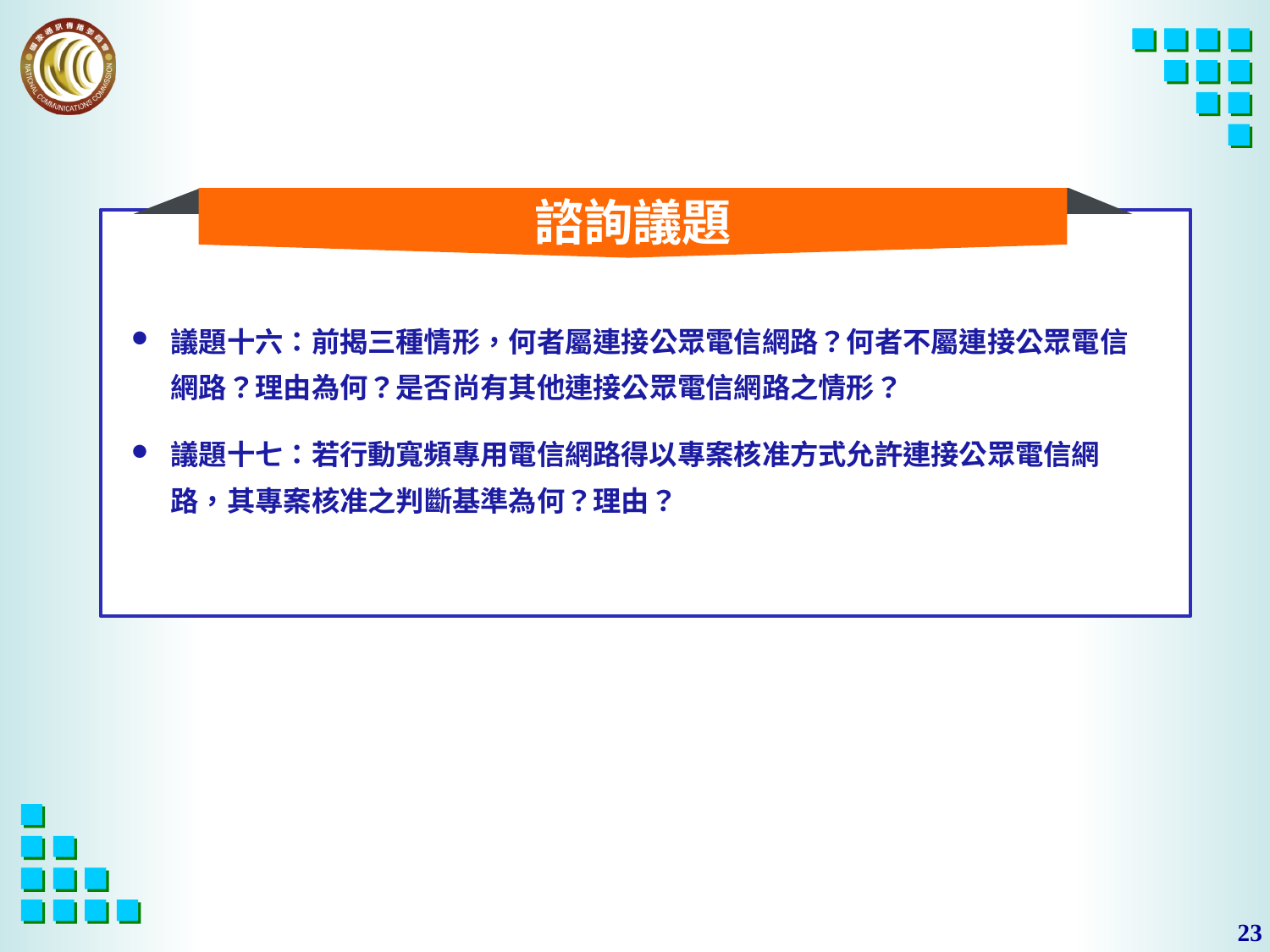

諮詢議題

議題十六：前揭三種情形，何者屬連接公眾電信網路？何者不屬連接公眾電信網路？理由為何？是否尚有其他連接公眾電信網路之情形？
議題十七：若行動寬頻專用電信網路得以專案核准方式允許連接公眾電信網路，其專案核准之判斷基準為何？理由？